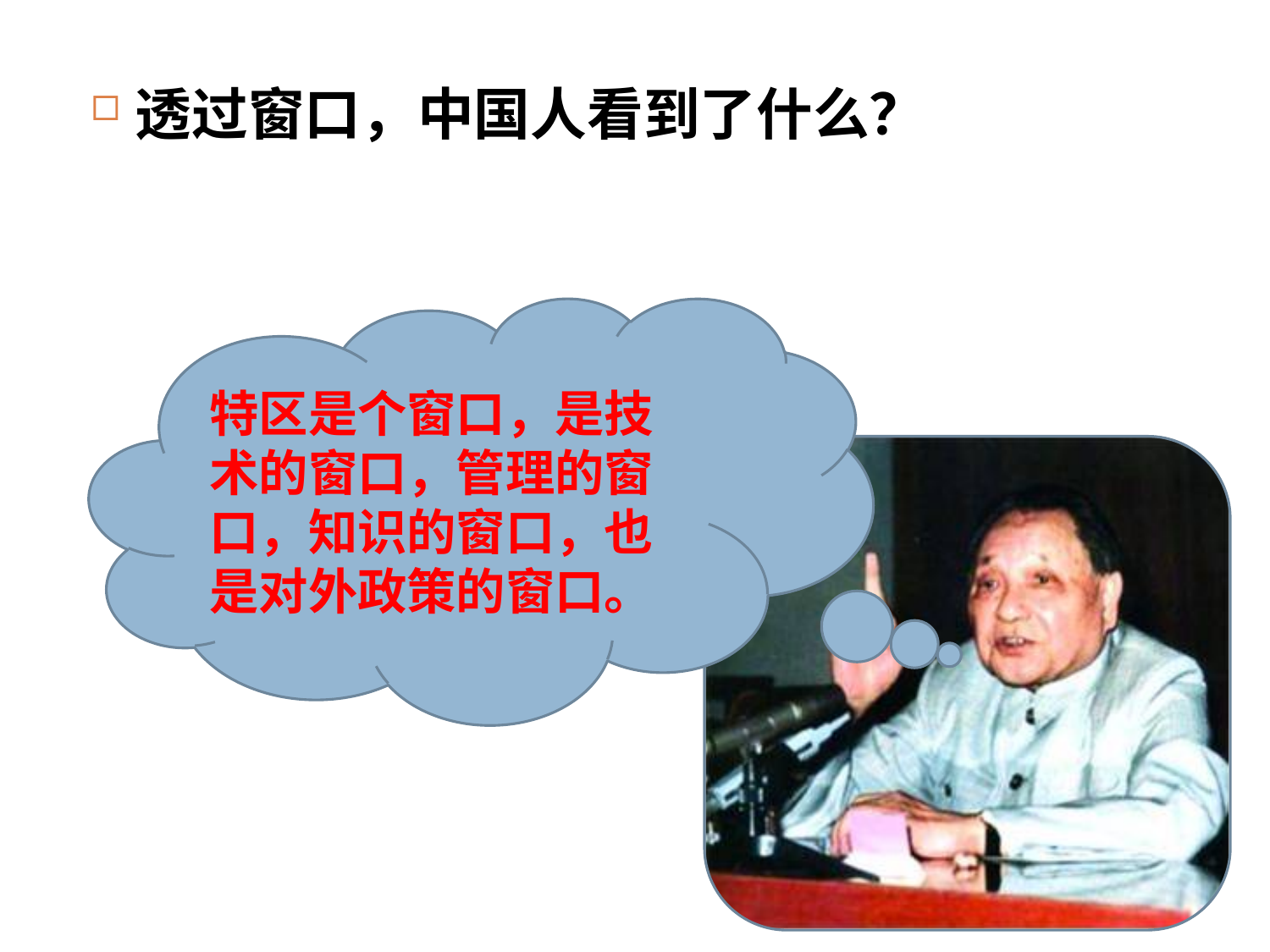

透过窗口，中国人看到了什么？
特区是个窗口，是技术的窗口，管理的窗口，知识的窗口，也是对外政策的窗口。